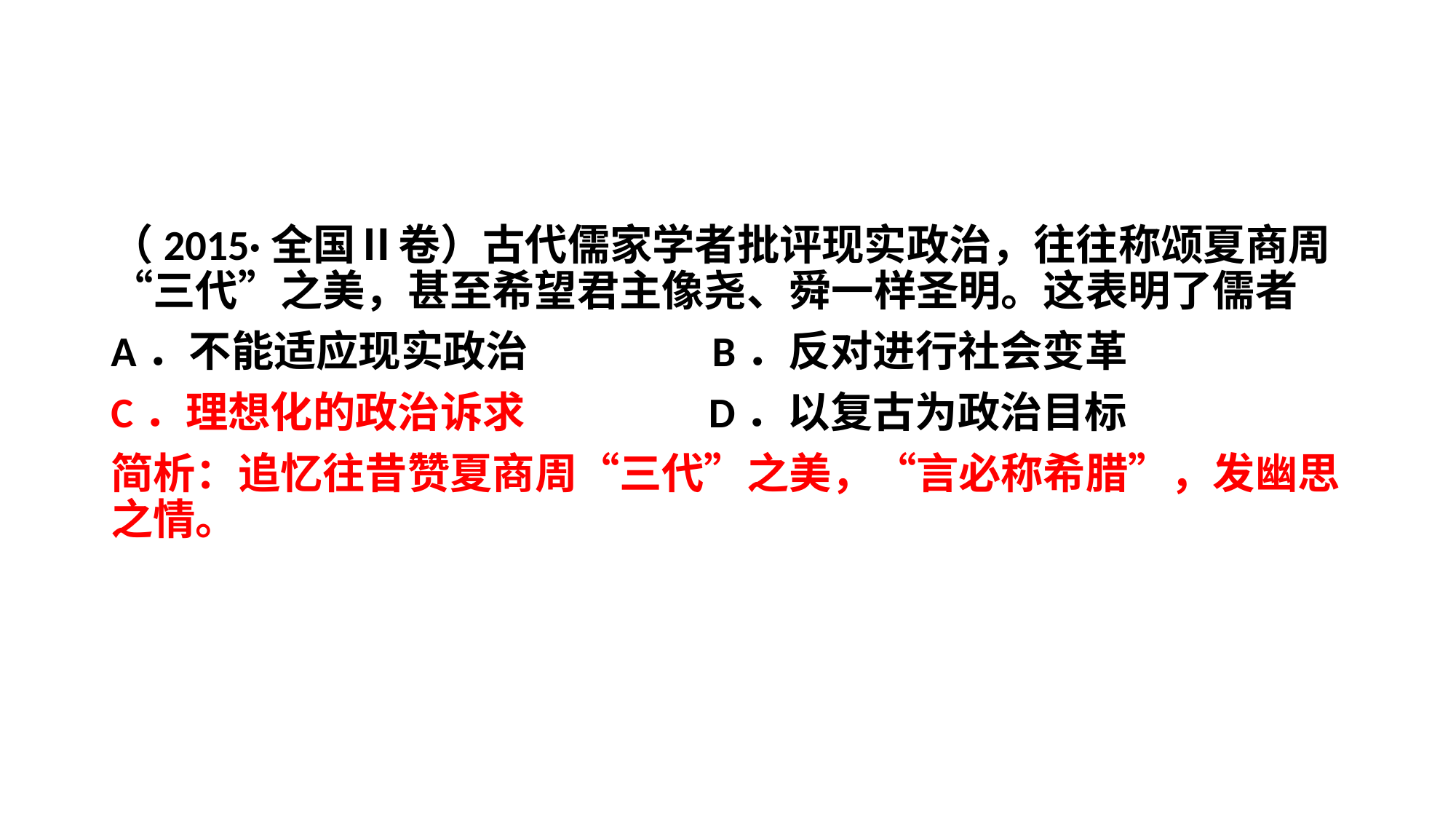

#
（2015·全国Ⅱ卷）古代儒家学者批评现实政治，往往称颂夏商周“三代”之美，甚至希望君主像尧、舜一样圣明。这表明了儒者
A．不能适应现实政治                  B．反对进行社会变革
C．理想化的政治诉求                  D．以复古为政治目标
简析：追忆往昔赞夏商周“三代”之美，“言必称希腊”，发幽思之情。